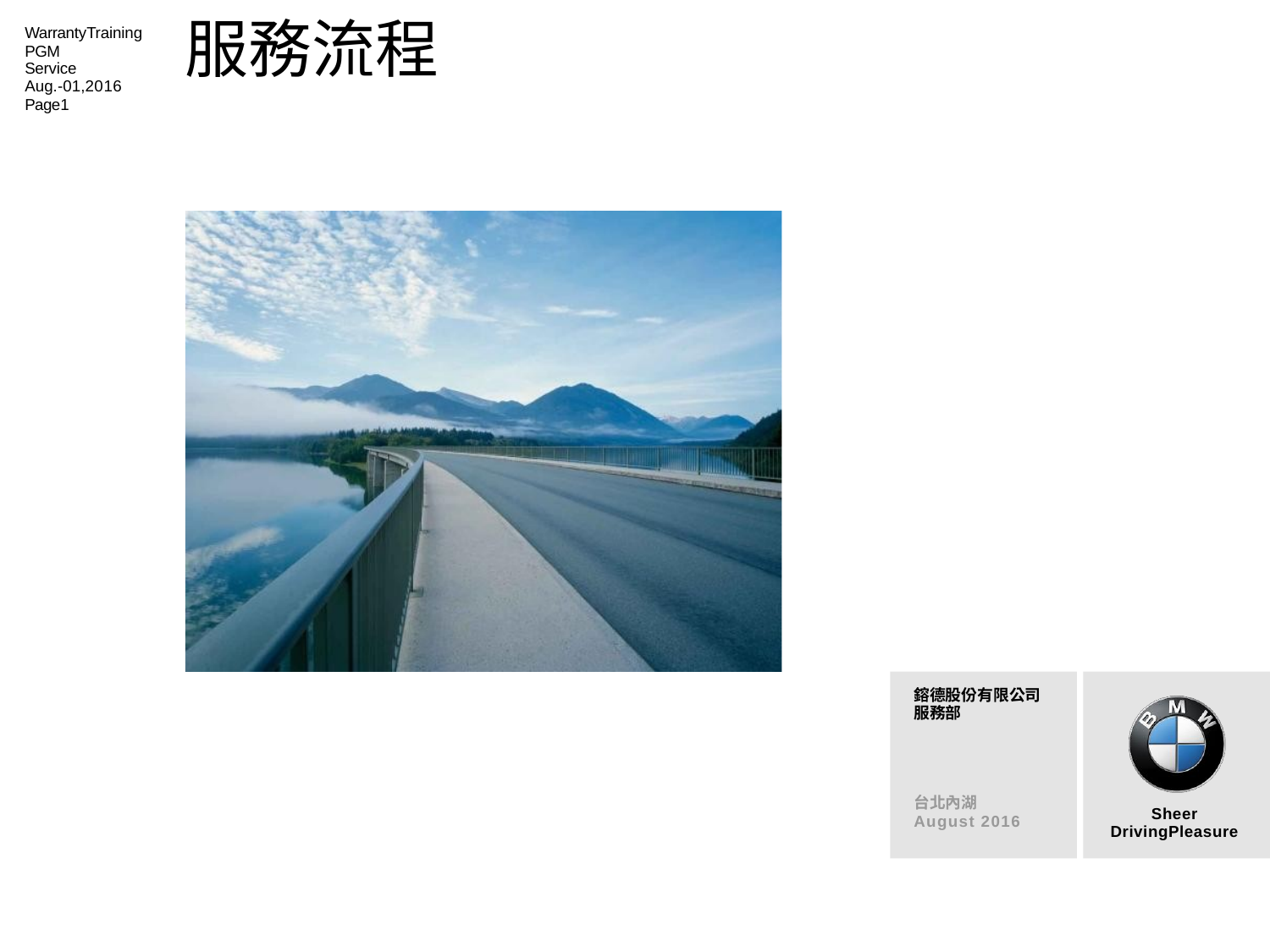

# 服務流程
WarrantyTrainingPGM
Service
Aug.-01,2016
Page1

鎔德股份有限公司服務部

台北內湖
August 2016
Sheer DrivingPleasure